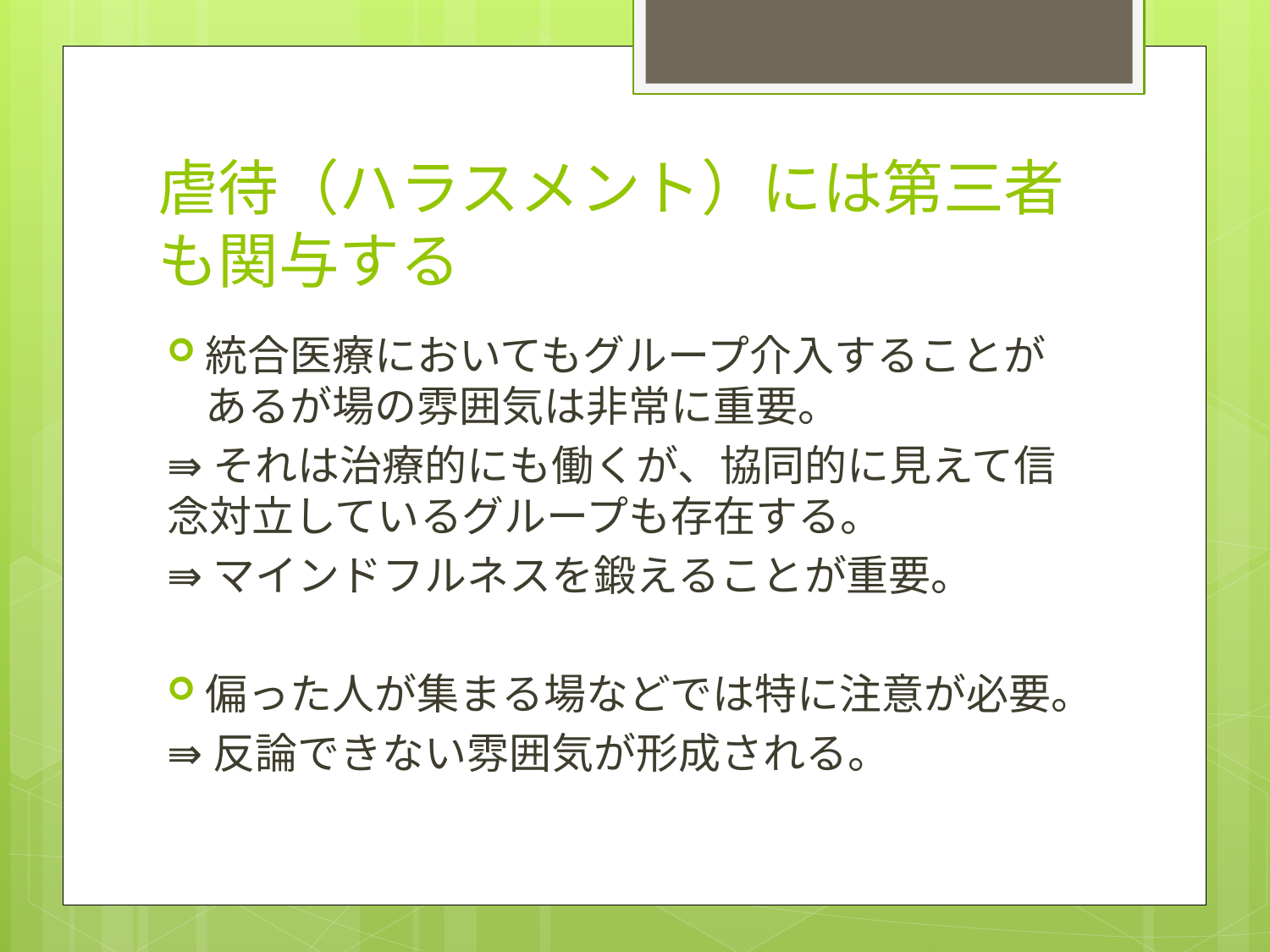

# 虐待（ハラスメント）には第三者も関与する
統合医療においてもグループ介入することがあるが場の雰囲気は非常に重要。
⇛それは治療的にも働くが、協同的に見えて信念対立しているグループも存在する。
⇛マインドフルネスを鍛えることが重要。

偏った人が集まる場などでは特に注意が必要。
⇛反論できない雰囲気が形成される。